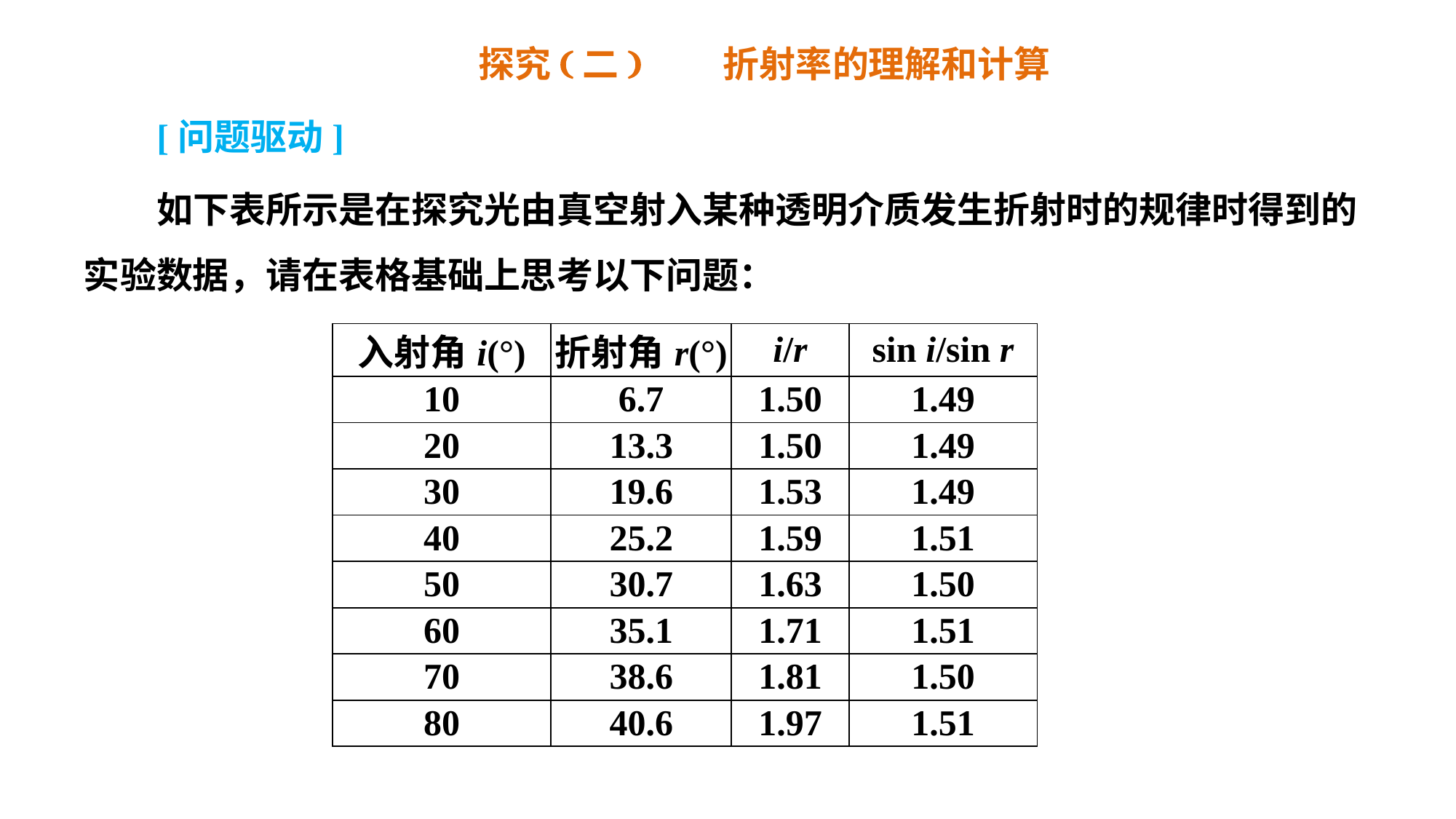

探究(二)    折射率的理解和计算
[问题驱动]
如下表所示是在探究光由真空射入某种透明介质发生折射时的规律时得到的实验数据，请在表格基础上思考以下问题：

| 入射角i(°) | 折射角r(°) | i/r | sin i/sin r |
| --- | --- | --- | --- |
| 10 | 6.7 | 1.50 | 1.49 |
| 20 | 13.3 | 1.50 | 1.49 |
| 30 | 19.6 | 1.53 | 1.49 |
| 40 | 25.2 | 1.59 | 1.51 |
| 50 | 30.7 | 1.63 | 1.50 |
| 60 | 35.1 | 1.71 | 1.51 |
| 70 | 38.6 | 1.81 | 1.50 |
| 80 | 40.6 | 1.97 | 1.51 |